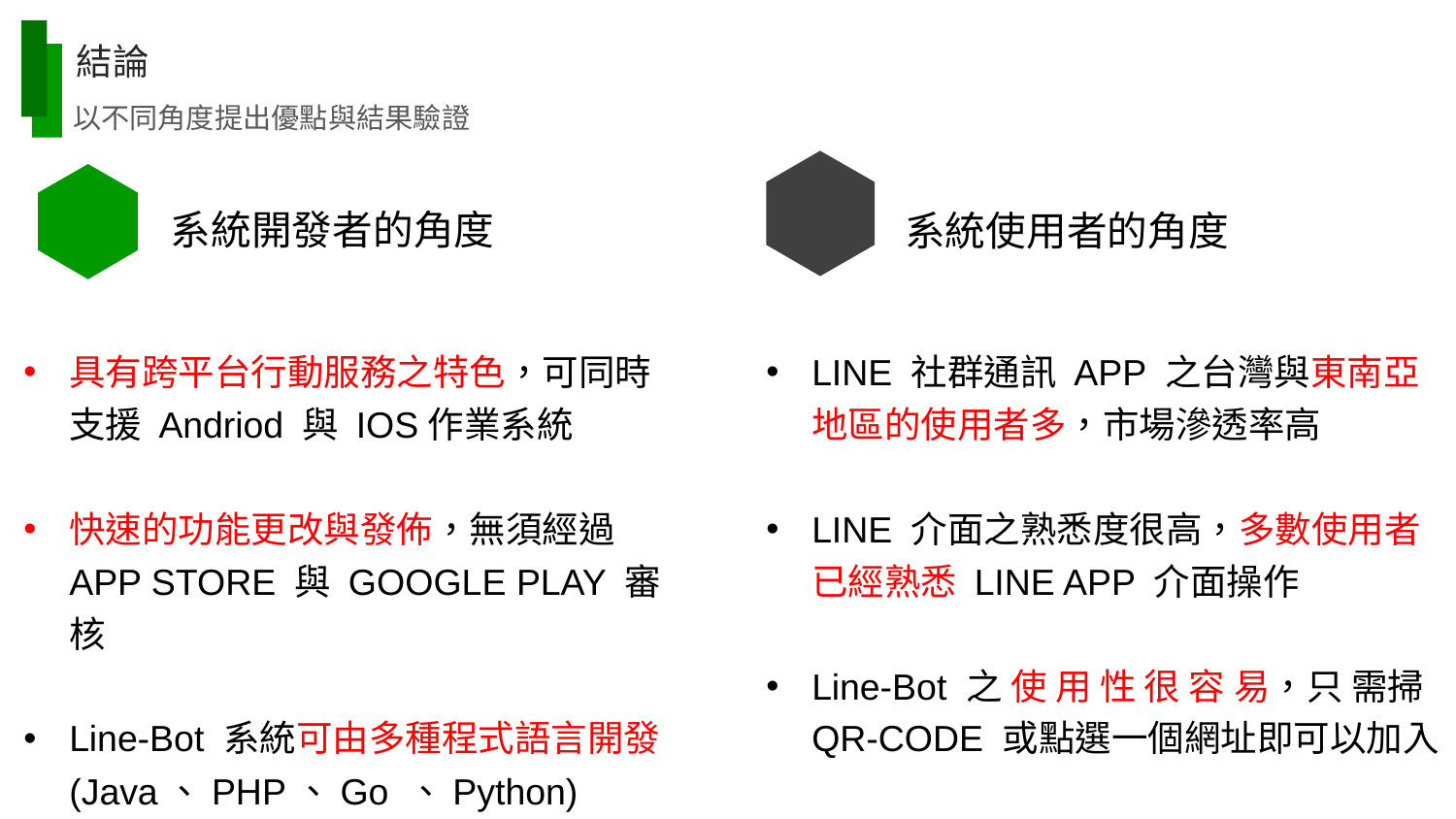

結論

以不同角度提出優點與結果驗證

系統開發者的角度
系統使用者的角度
具有跨平台行動服務之特色，可同時支援 Andriod 與 IOS作業系統

快速的功能更改與發佈，無須經過 APP STORE 與 GOOGLE PLAY 審核

Line-Bot 系統可由多種程式語言開發(Java、PHP、Go 、Python)
LINE 社群通訊 APP 之台灣與東南亞地區的使用者多，市場滲透率高

LINE 介面之熟悉度很高，多數使用者已經熟悉 LINE APP 介面操作

Line-Bot 之 使 用 性 很 容 易，只 需掃QR-CODE 或點選一個網址即可以加入